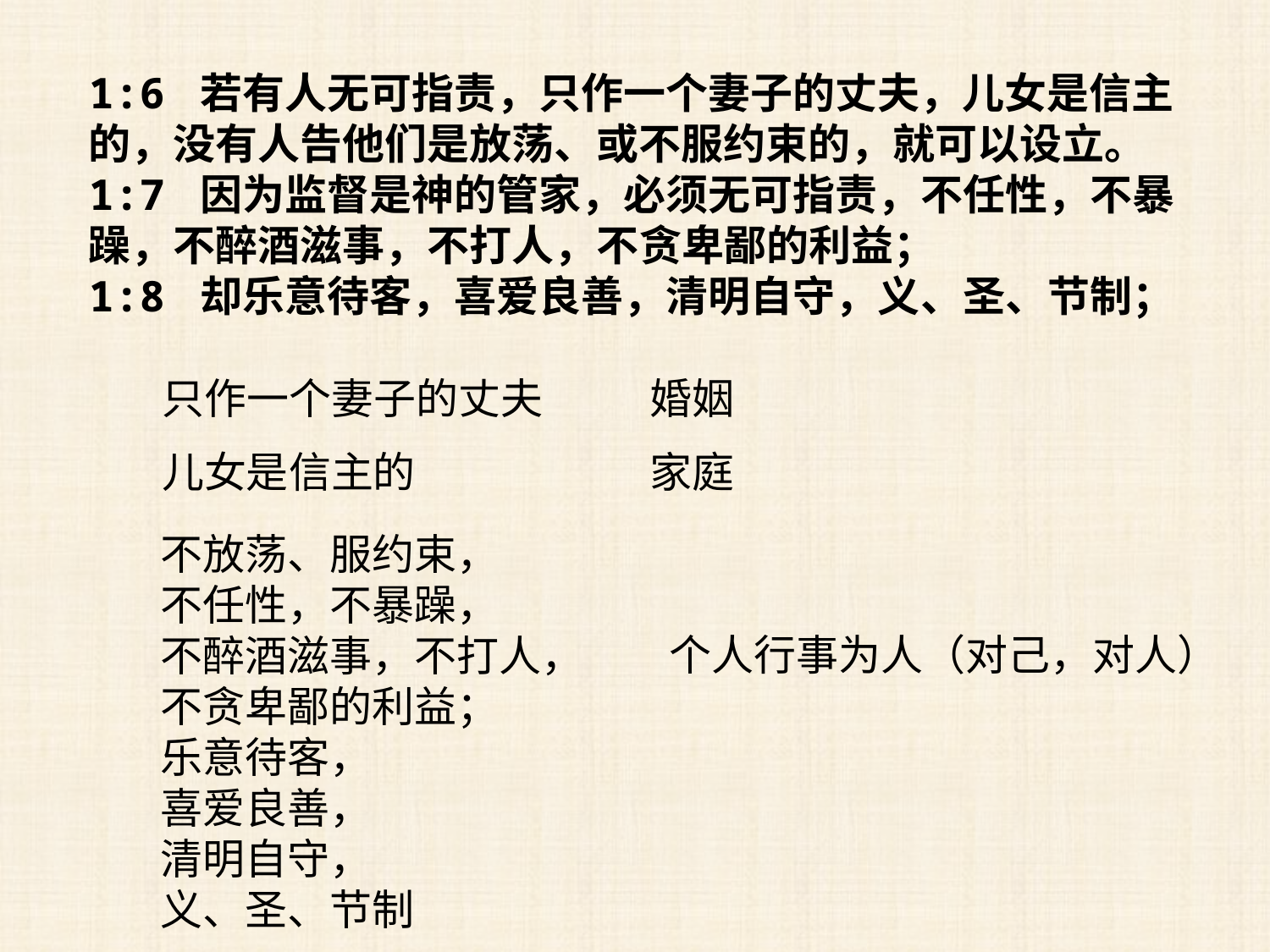

1:6 若有人无可指责，只作一个妻子的丈夫，儿女是信主的，没有人告他们是放荡、或不服约束的，就可以设立。
1:7 因为监督是神的管家，必须无可指责，不任性，不暴躁，不醉酒滋事，不打人，不贪卑鄙的利益；
1:8 却乐意待客，喜爱良善，清明自守，义、圣、节制；
只作一个妻子的丈夫
婚姻
儿女是信主的
家庭
不放荡、服约束，
不任性，不暴躁，
不醉酒滋事，不打人，
不贪卑鄙的利益；
乐意待客，
喜爱良善，
清明自守，
义、圣、节制
个人行事为人（对己，对人）